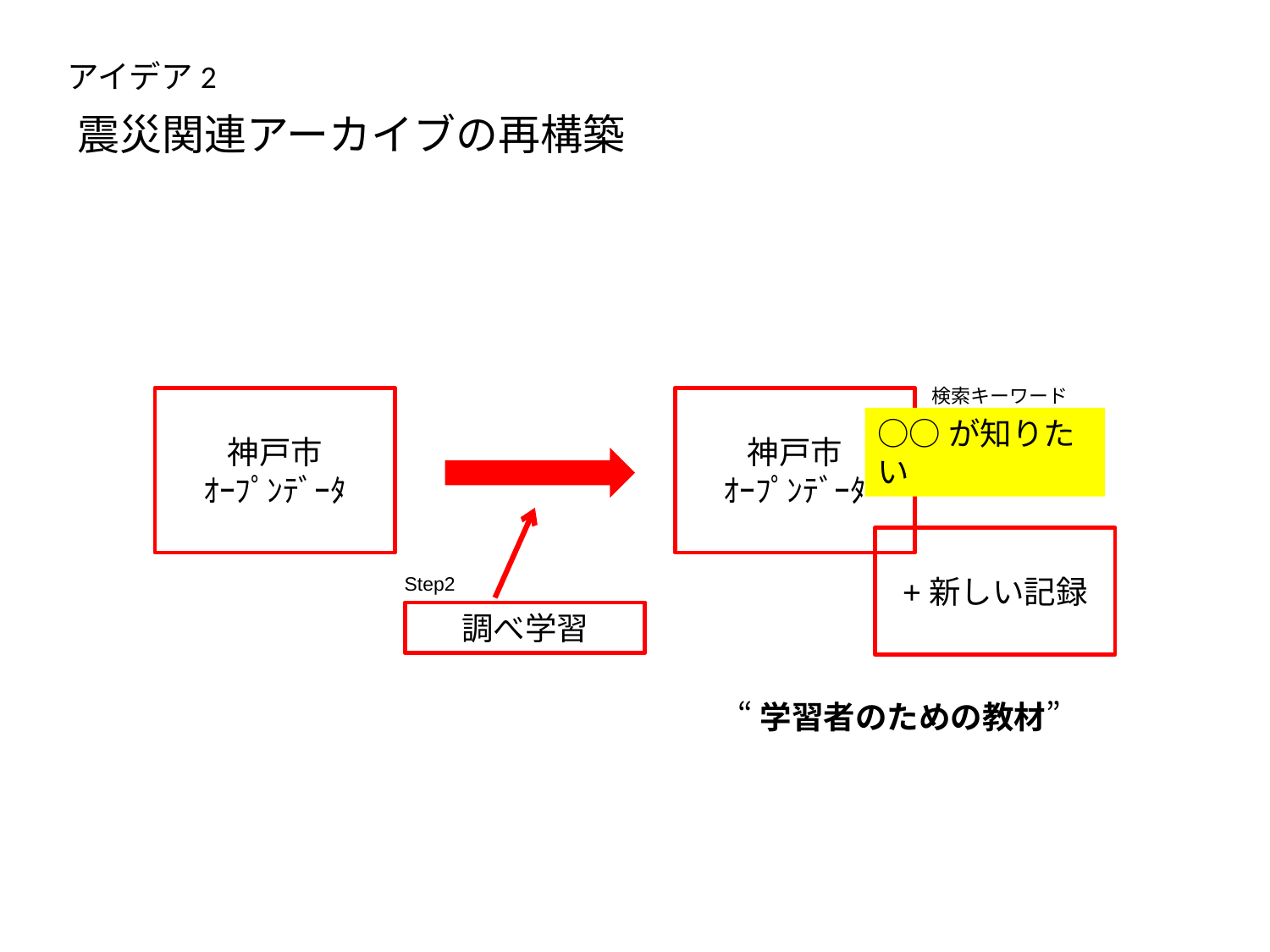

アイデア2
震災関連アーカイブの再構築
検索キーワード

神戸市
ｵｰﾌﾟﾝﾃﾞｰﾀ

神戸市
ｵｰﾌﾟﾝﾃﾞｰﾀ

○○が知りたい

+新しい記録

Step2
調べ学習
“学習者のための教材”